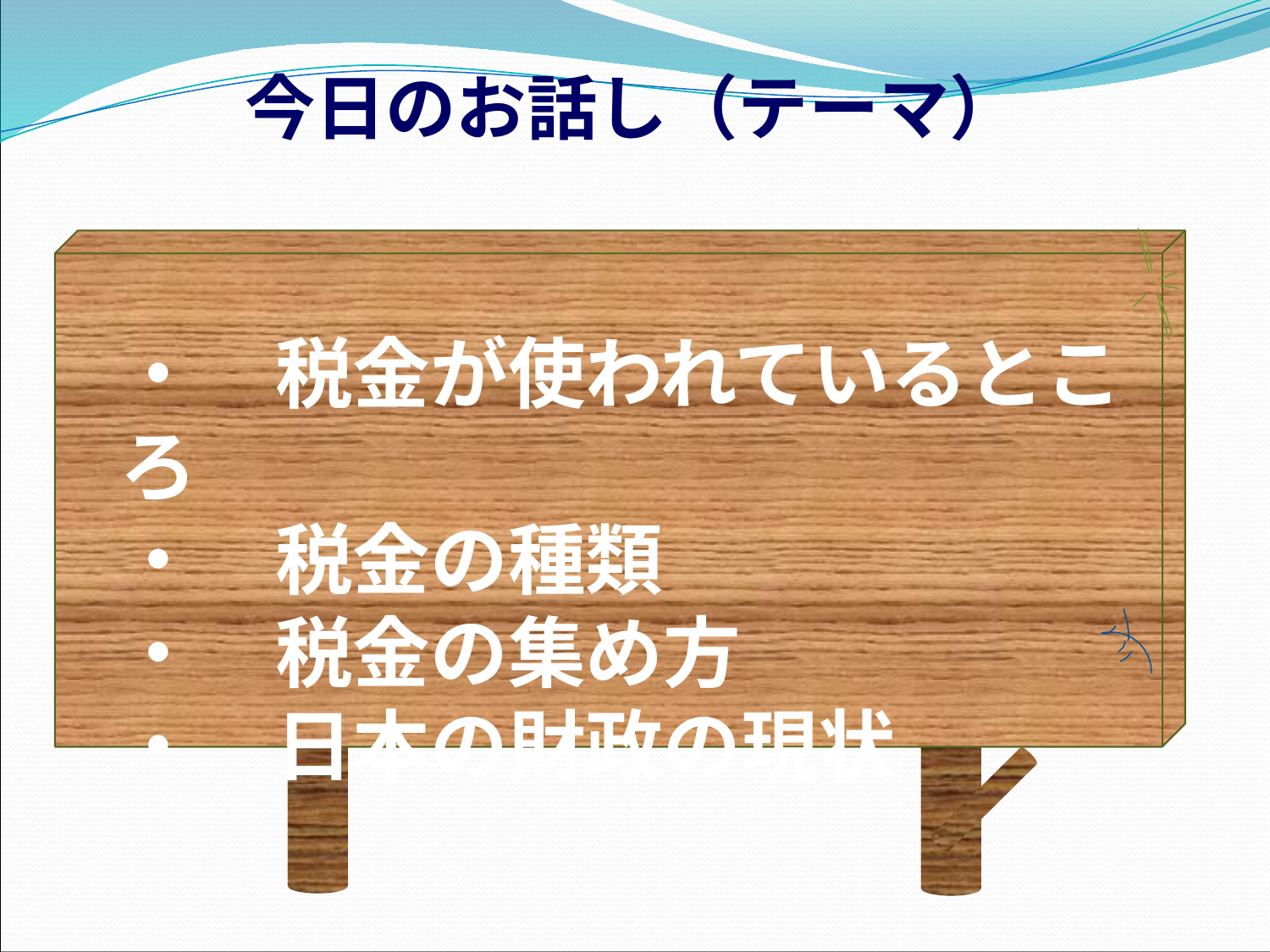

今日のお話し（テーマ）

・　税金が使われているところ
・　税金の種類
・　税金の集め方
・　日本の財政の現状